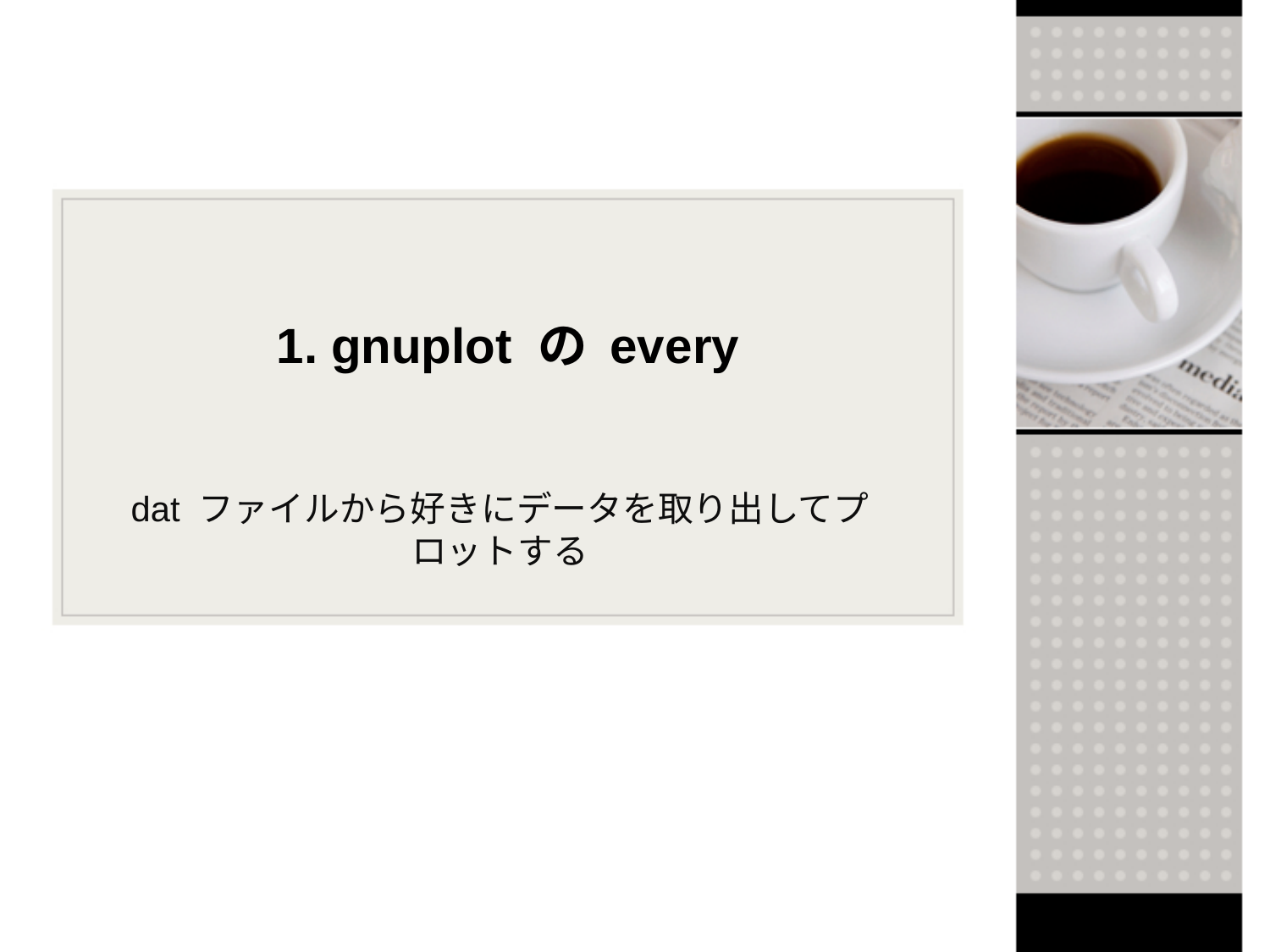

# 1. gnuplot の every
dat ファイルから好きにデータを取り出してプロットする